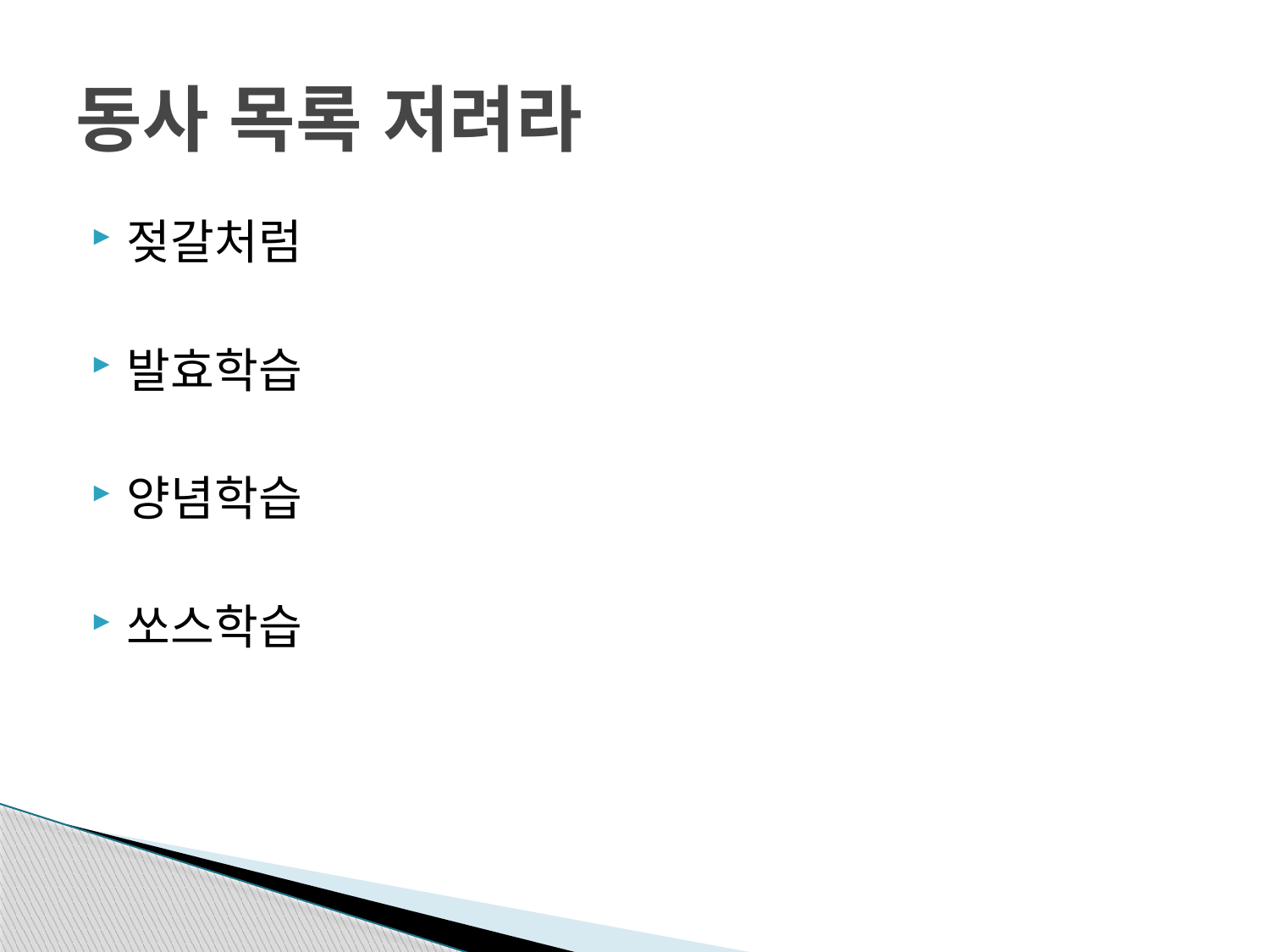

# 동사 목록 저려라
젖갈처럼

발효학습

양념학습

쏘스학습